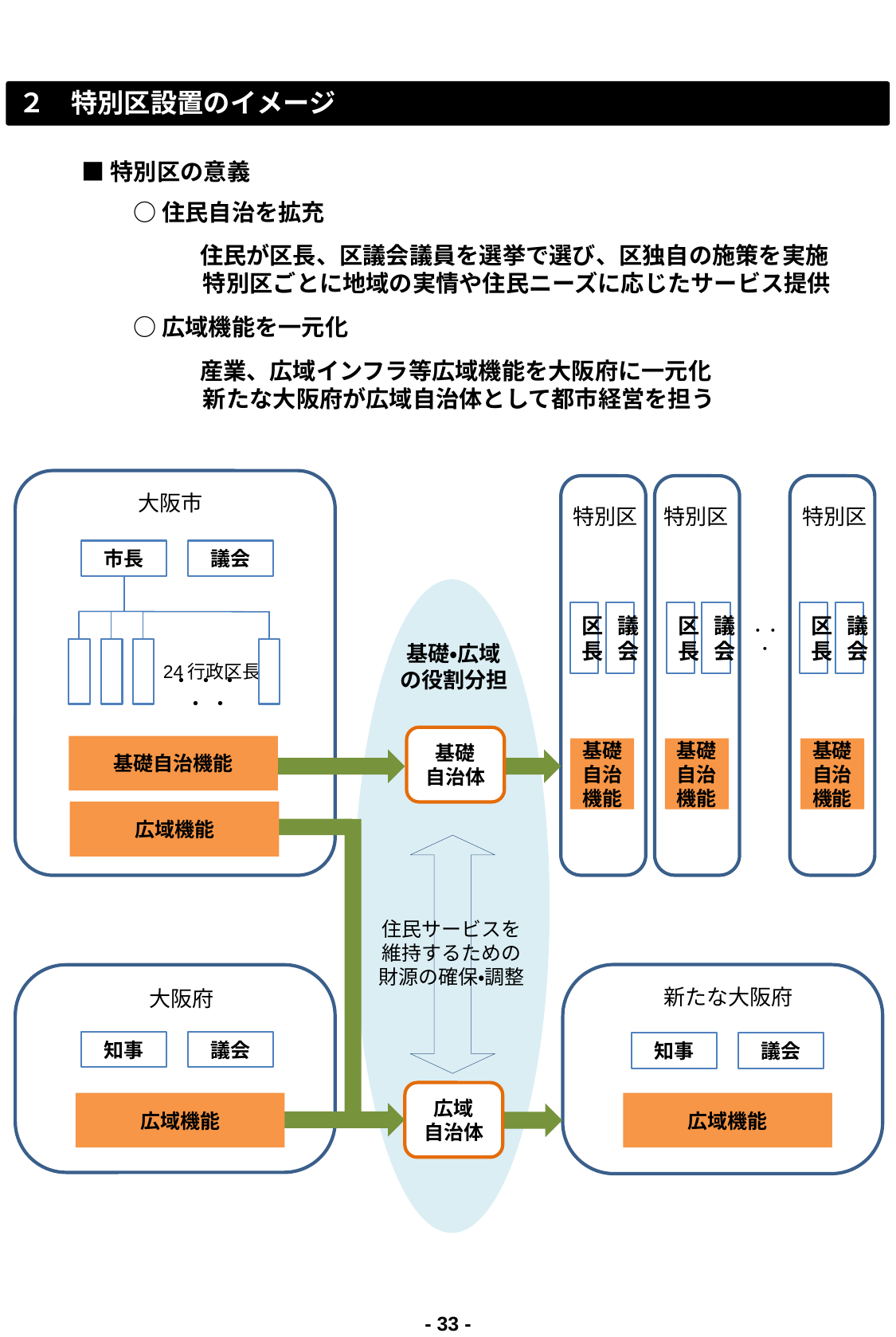

２　特別区設置のイメージ
■特別区の意義
○住民自治を拡充

　　　　　住民が区長、区議会議員を選挙で選び、区独自の施策を実施
　　　特別区ごとに地域の実情や住民ニーズに応じたサービス提供

○広域機能を一元化

　　　　　産業、広域インフラ等広域機能を大阪府に一元化
　　　新たな大阪府が広域自治体として都市経営を担う

大阪市
特別区
特別区
特別区
市長
議会

区長
議会
区長
議会
区長
議会
・・・

基礎・広域の役割分担
24行政区長
・ ・ ・ ・ ・
基礎
自治体
基礎自治機能
基礎自治機能
基礎自治機能
基礎自治機能

広域機能

住民サービスを
維持するための
財源の確保・調整

新たな大阪府
大阪府
知事
議会
知事
議会
広域
自治体
広域機能
広域機能

- 33 -